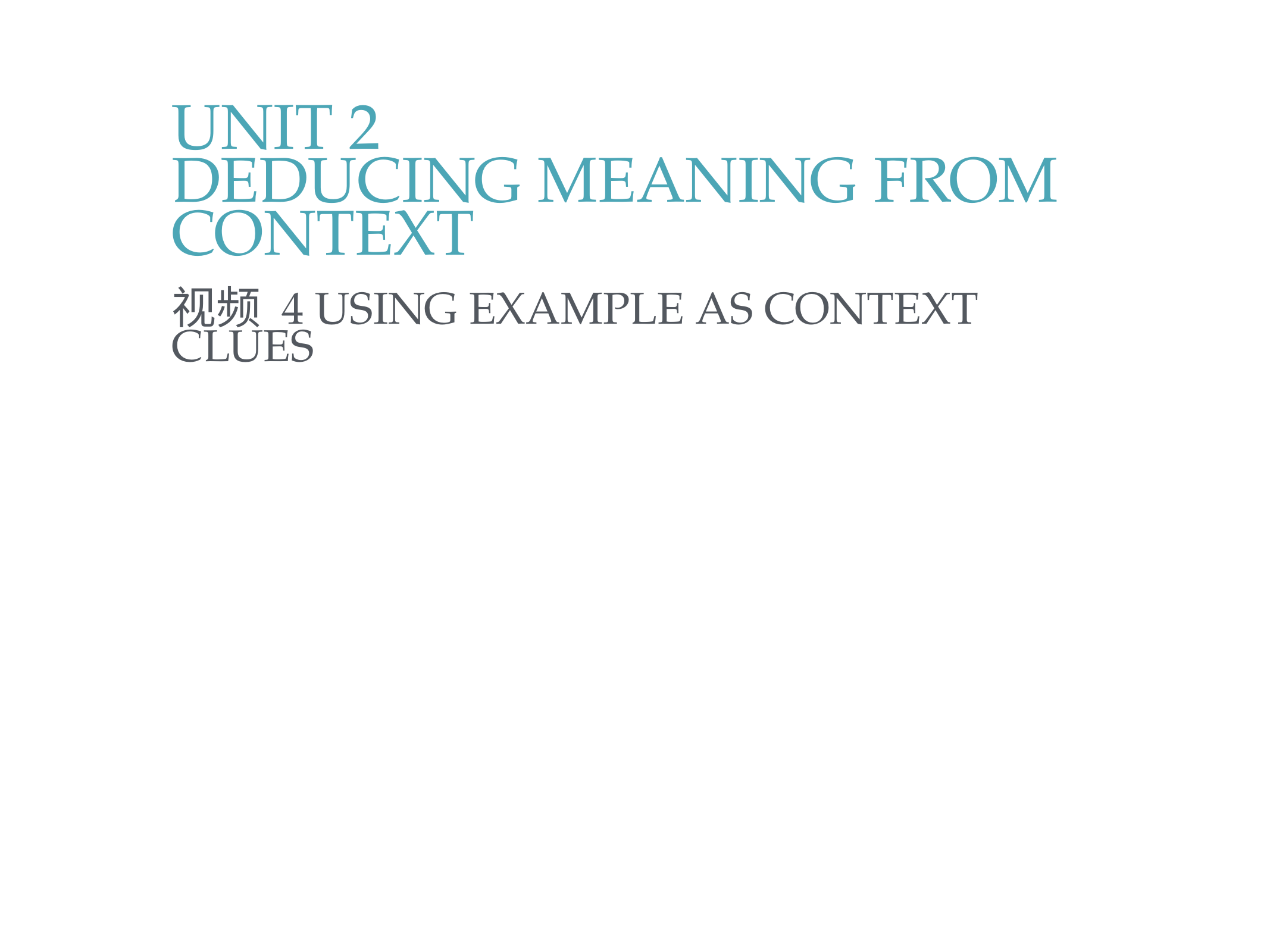

Unit 2
Deducing Meaning from Context

视频 4 Using Example as Context Clues